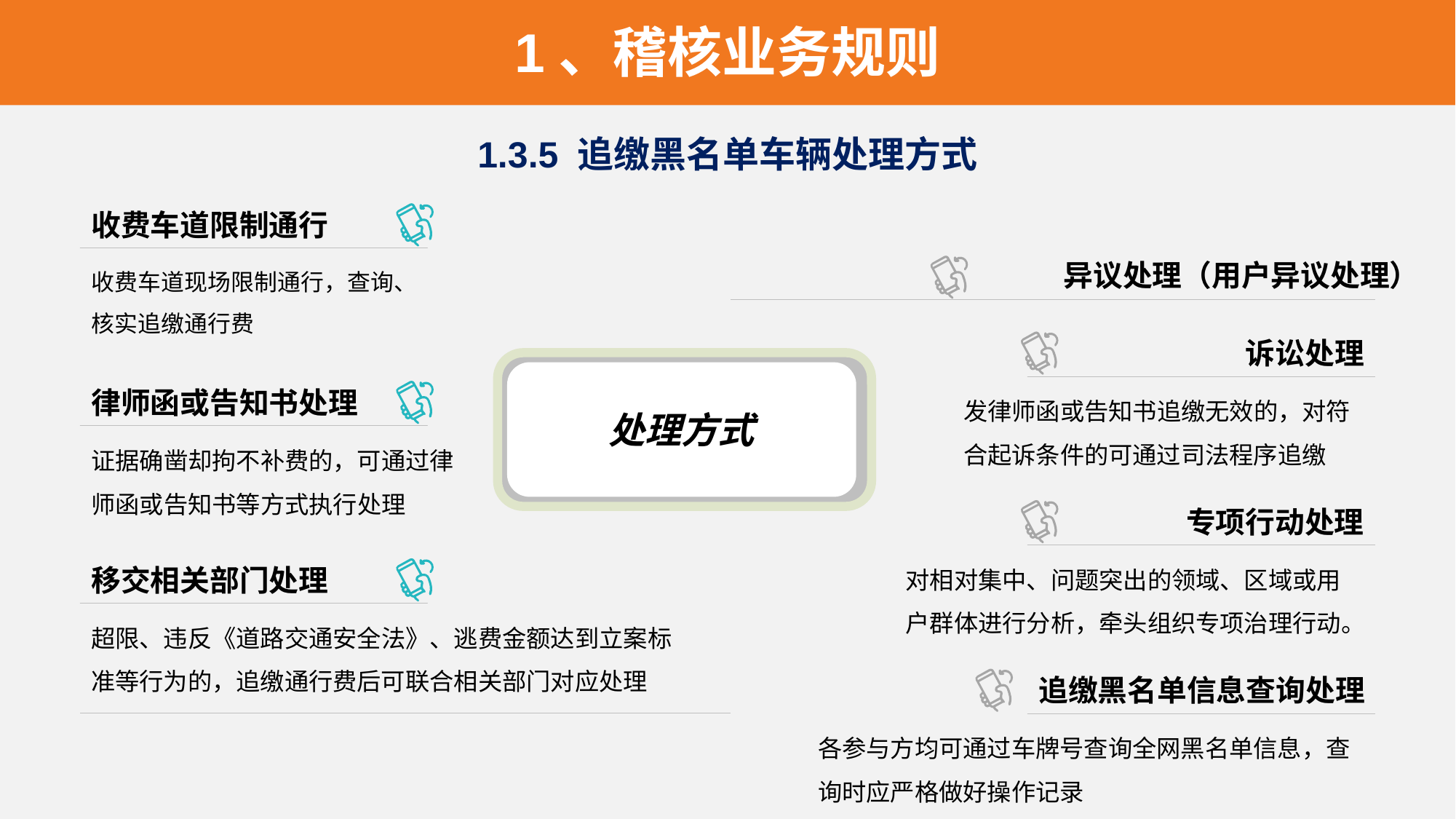

1、稽核业务规则
1.3.5 追缴黑名单车辆处理方式
收费车道限制通行

收费车道现场限制通行，查询、核实追缴通行费

诉讼处理

发律师函或告知书追缴无效的，对符合起诉条件的可通过司法程序追缴

处理方式
律师函或告知书处理

证据确凿却拘不补费的，可通过律师函或告知书等方式执行处理
专项行动处理

对相对集中、问题突出的领域、区域或用户群体进行分析，牵头组织专项治理行动。
移交相关部门处理

超限、违反《道路交通安全法》、逃费金额达到立案标准等行为的，追缴通行费后可联合相关部门对应处理
追缴黑名单信息查询处理

各参与方均可通过车牌号查询全网黑名单信息，查询时应严格做好操作记录
异议处理（用户异议处理）